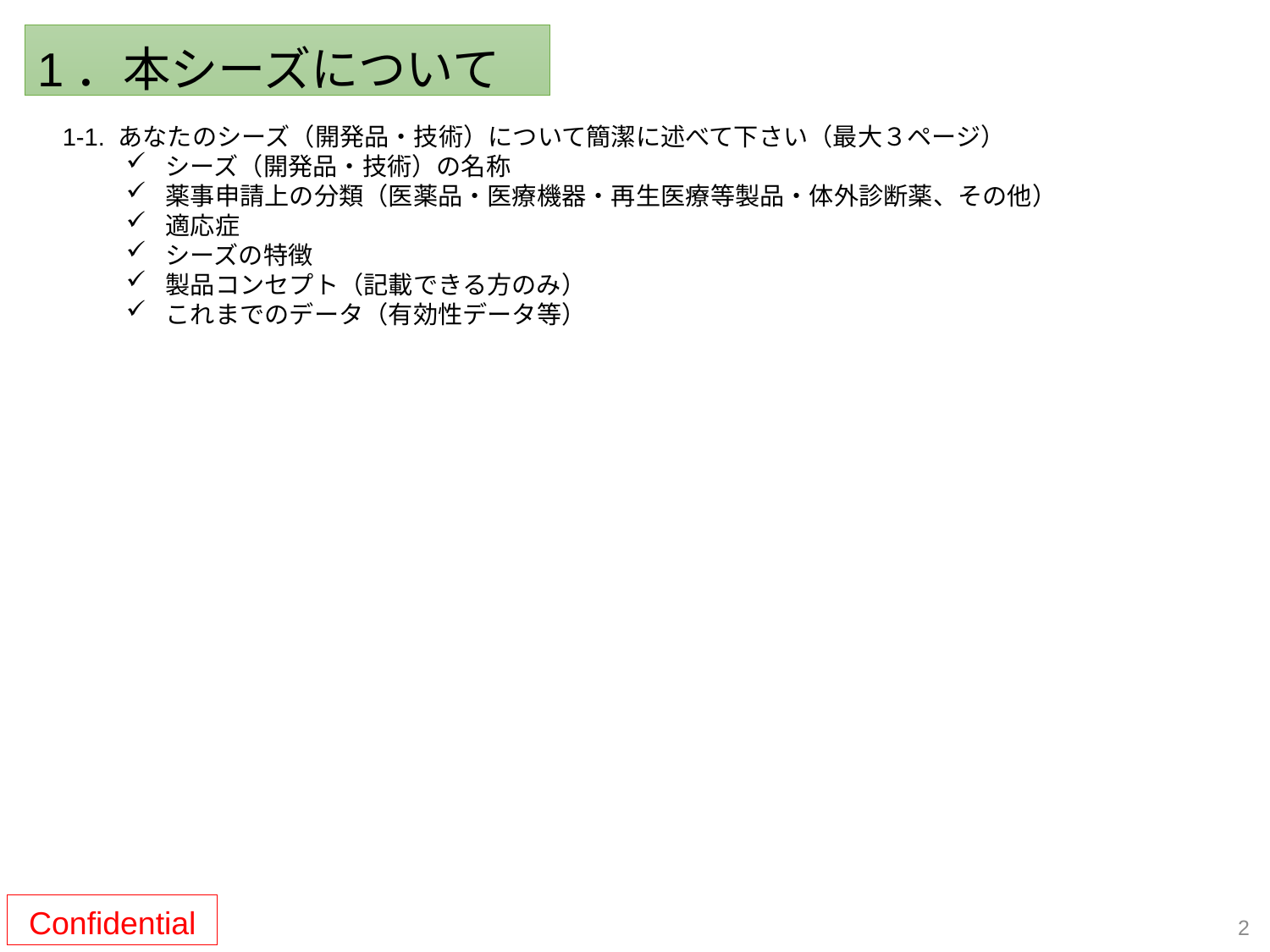

1．本シーズについて
1-1. あなたのシーズ（開発品・技術）について簡潔に述べて下さい（最大３ページ）
シーズ（開発品・技術）の名称
薬事申請上の分類（医薬品・医療機器・再生医療等製品・体外診断薬、その他）
適応症
シーズの特徴
製品コンセプト（記載できる方のみ）
これまでのデータ（有効性データ等）

2